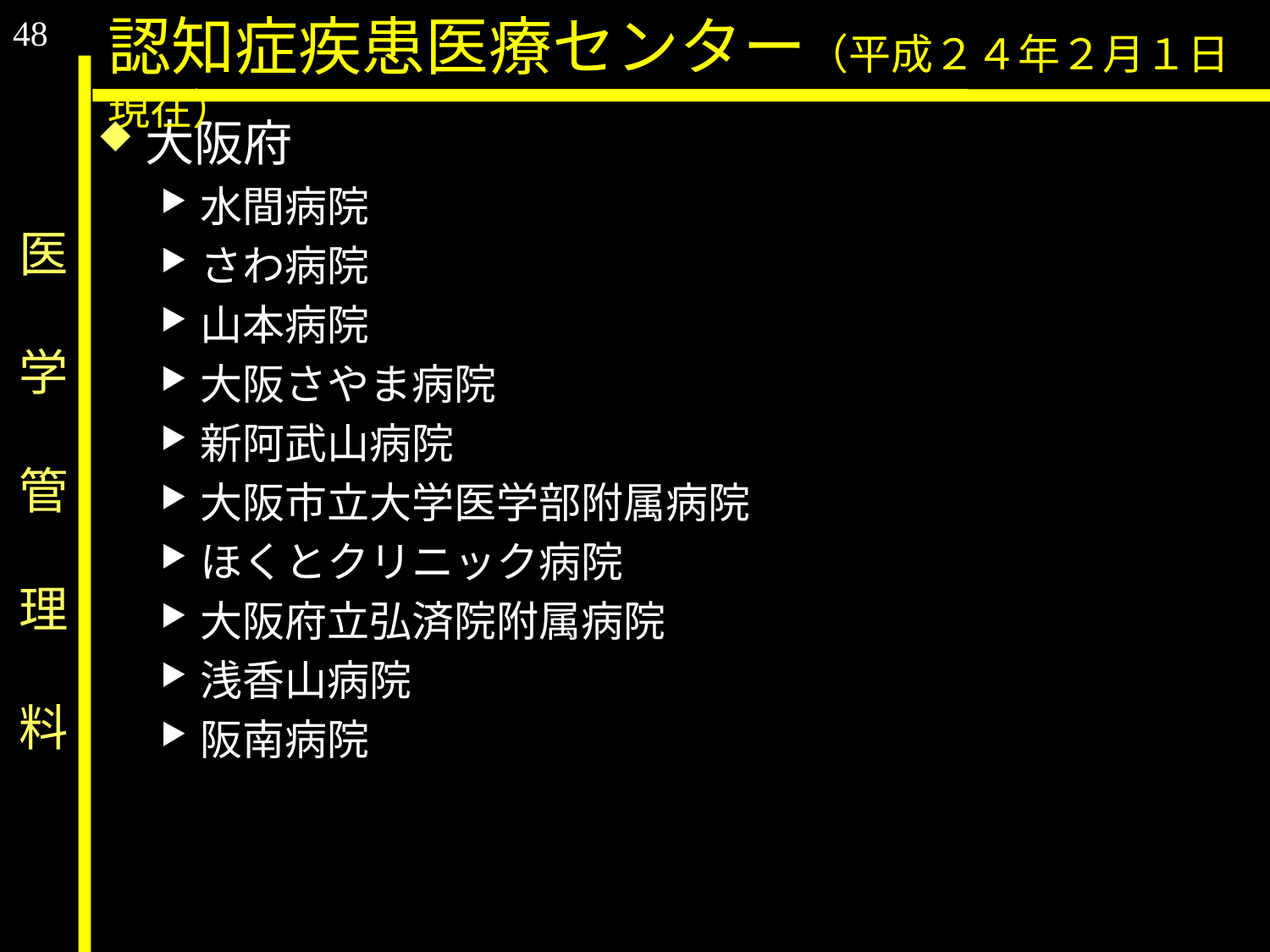

48
認知症疾患医療センター（平成２４年２月１日現在）

大阪府
水間病院
さわ病院
山本病院
大阪さやま病院
新阿武山病院
大阪市立大学医学部附属病院
ほくとクリニック病院
大阪府立弘済院附属病院
浅香山病院
阪南病院
医　学　管　理　料